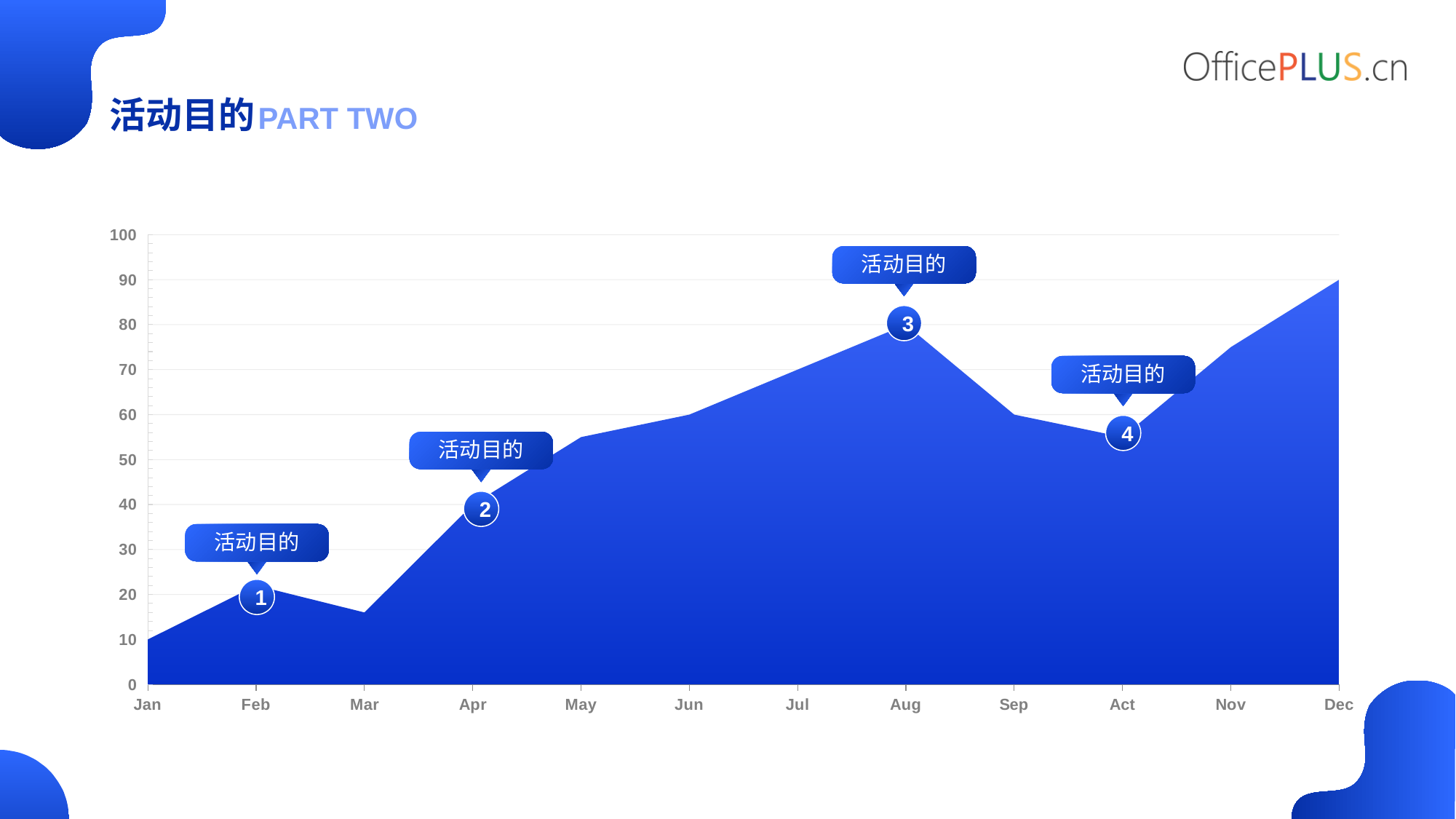

活动目的
PART TWO

### Chart

| Category | Series 1 |
|---|---|
| Jan | 10.0 |
| Feb | 22.0 |
| Mar | 16.0 |
| Apr | 40.0 |
| May | 55.0 |
| Jun | 60.0 |
| Jul | 70.0 |
| Aug | 80.0 |
| Sep | 60.0 |
| Act | 55.0 |
| Nov | 75.0 |
| Dec | 90.0 |
活动目的

3
活动目的

4
活动目的

2
活动目的

1